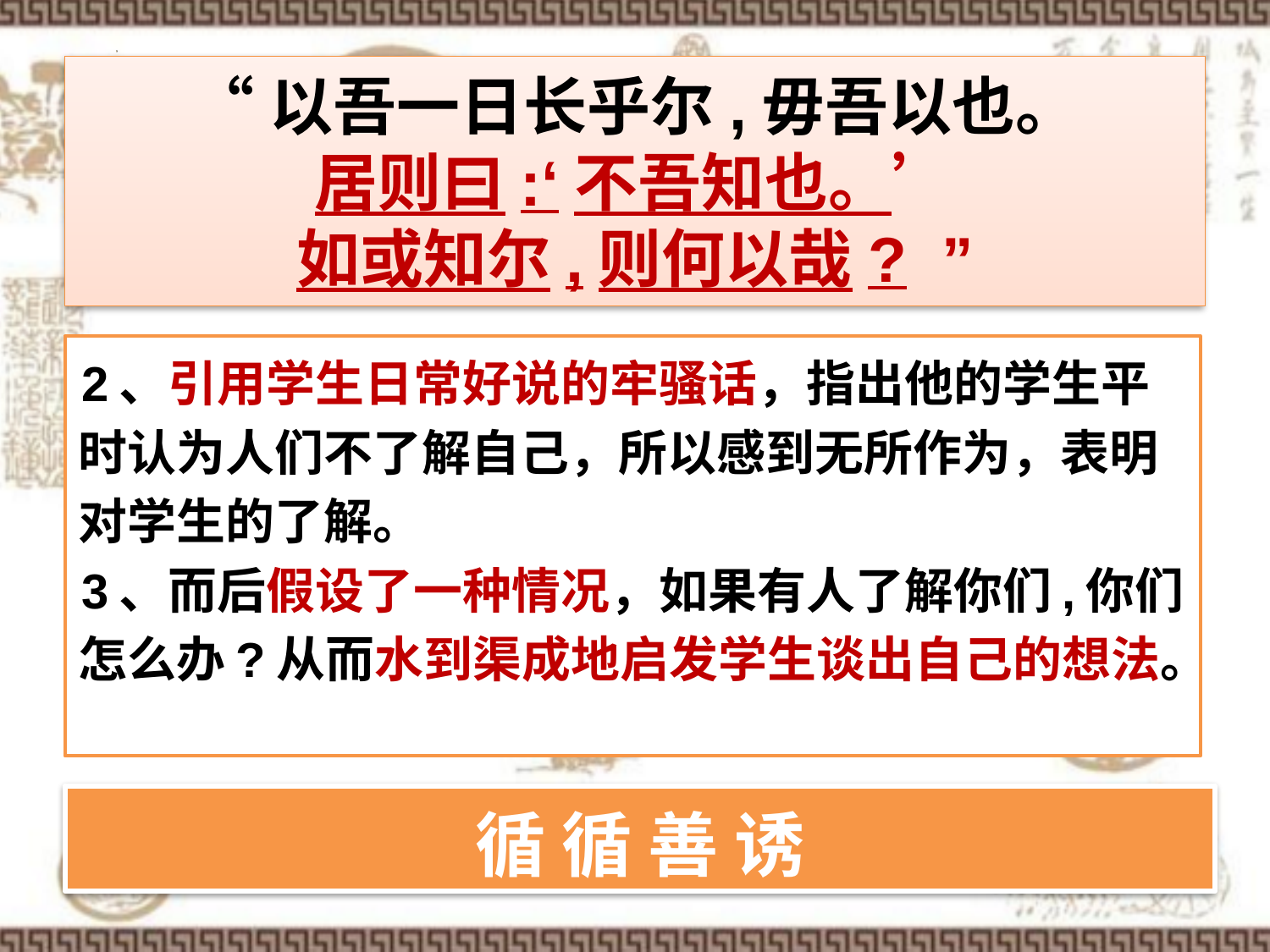

# “以吾一日长乎尔,毋吾以也。 居则曰:‘不吾知也。’ 如或知尔,则何以哉?  ”
2、引用学生日常好说的牢骚话，指出他的学生平时认为人们不了解自己，所以感到无所作为，表明对学生的了解。
3、而后假设了一种情况，如果有人了解你们,你们怎么办?从而水到渠成地启发学生谈出自己的想法。
循 循 善 诱